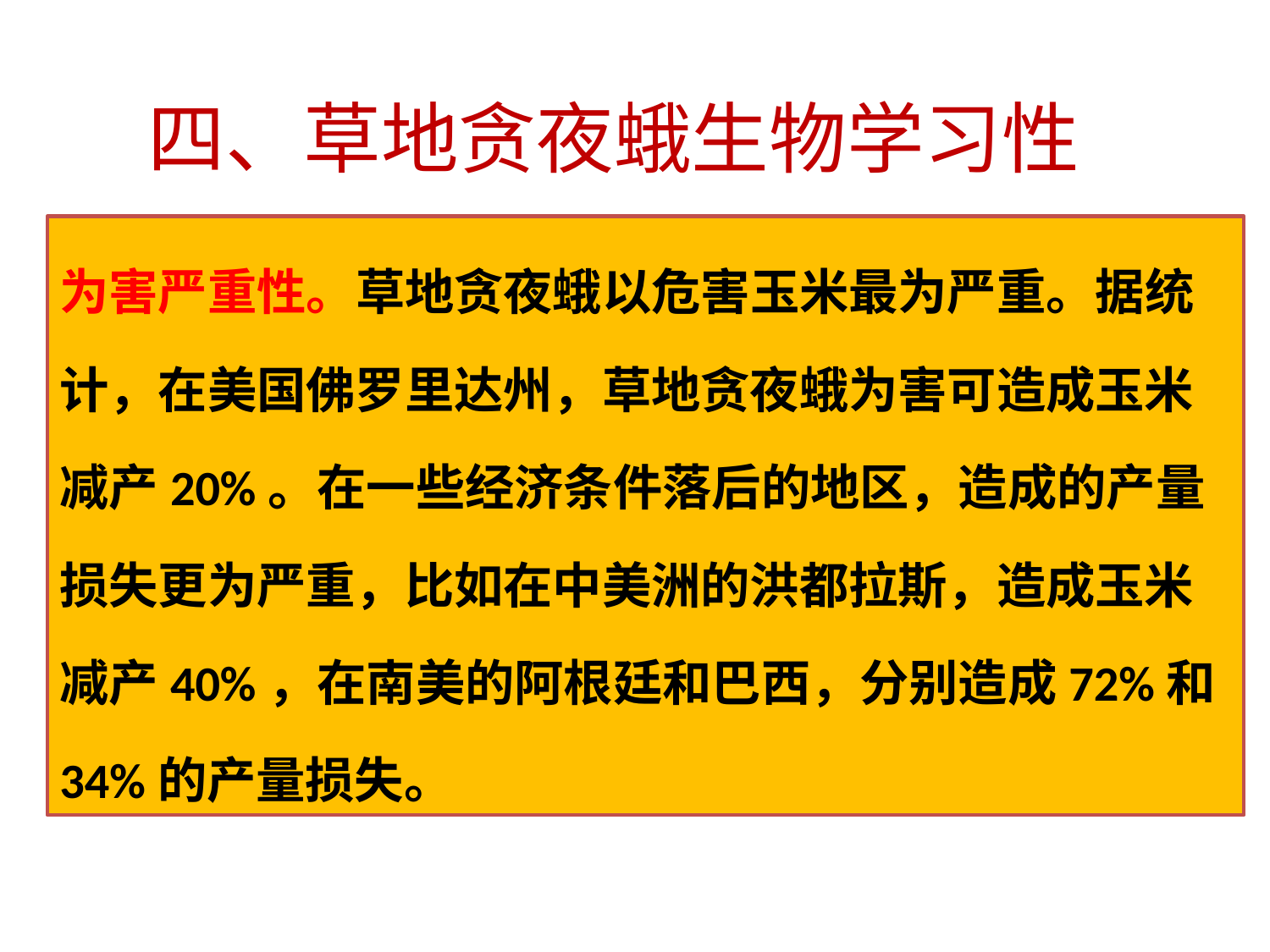

# 四、草地贪夜蛾生物学习性
为害严重性。草地贪夜蛾以危害玉米最为严重。据统计，在美国佛罗里达州，草地贪夜蛾为害可造成玉米减产20%。在一些经济条件落后的地区，造成的产量损失更为严重，比如在中美洲的洪都拉斯，造成玉米减产40%，在南美的阿根廷和巴西，分别造成72%和34%的产量损失。